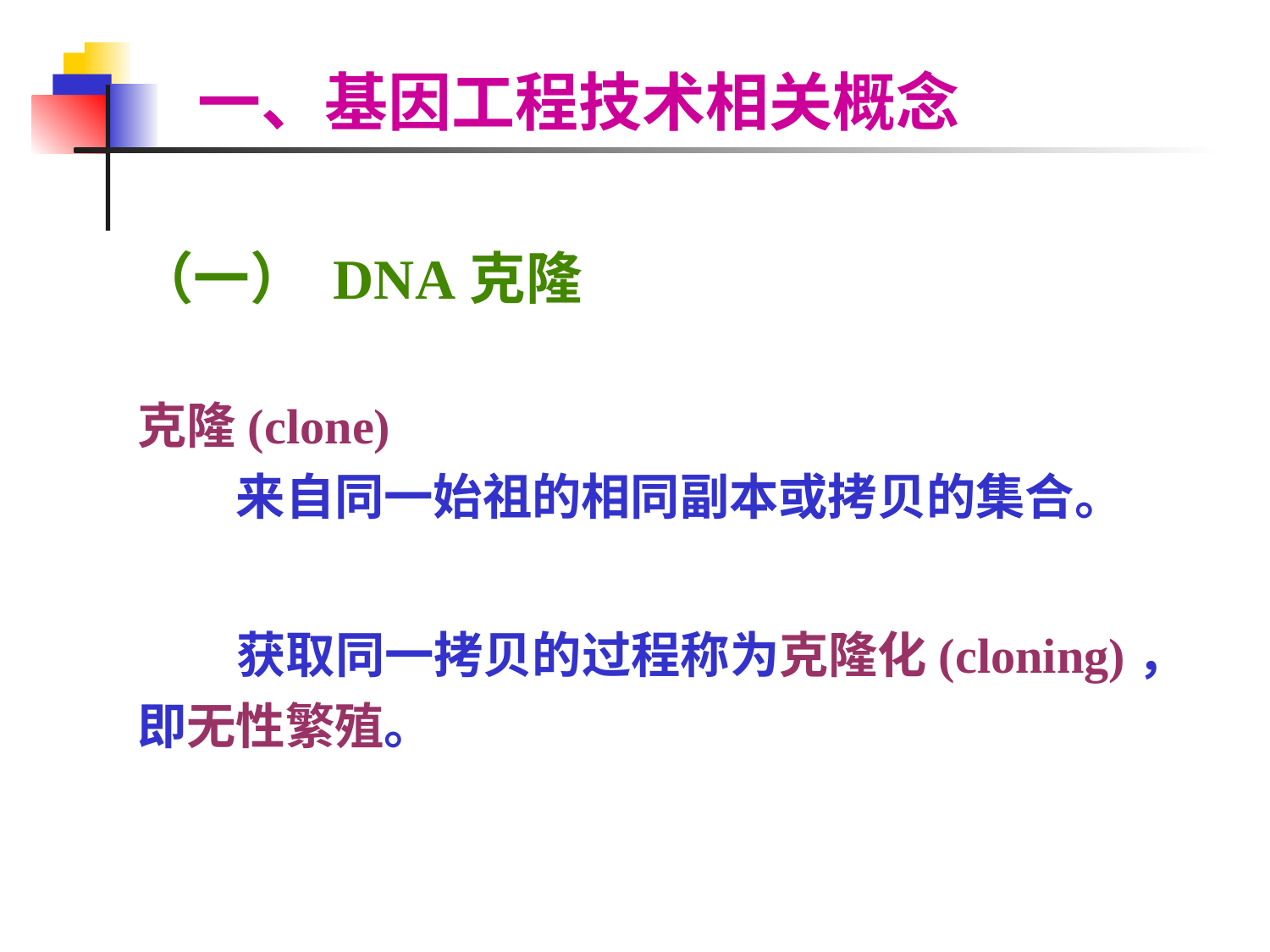

一、基因工程技术相关概念
（一） DNA克隆
克隆(clone)
来自同一始祖的相同副本或拷贝的集合。
获取同一拷贝的过程称为克隆化(cloning)，即无性繁殖。